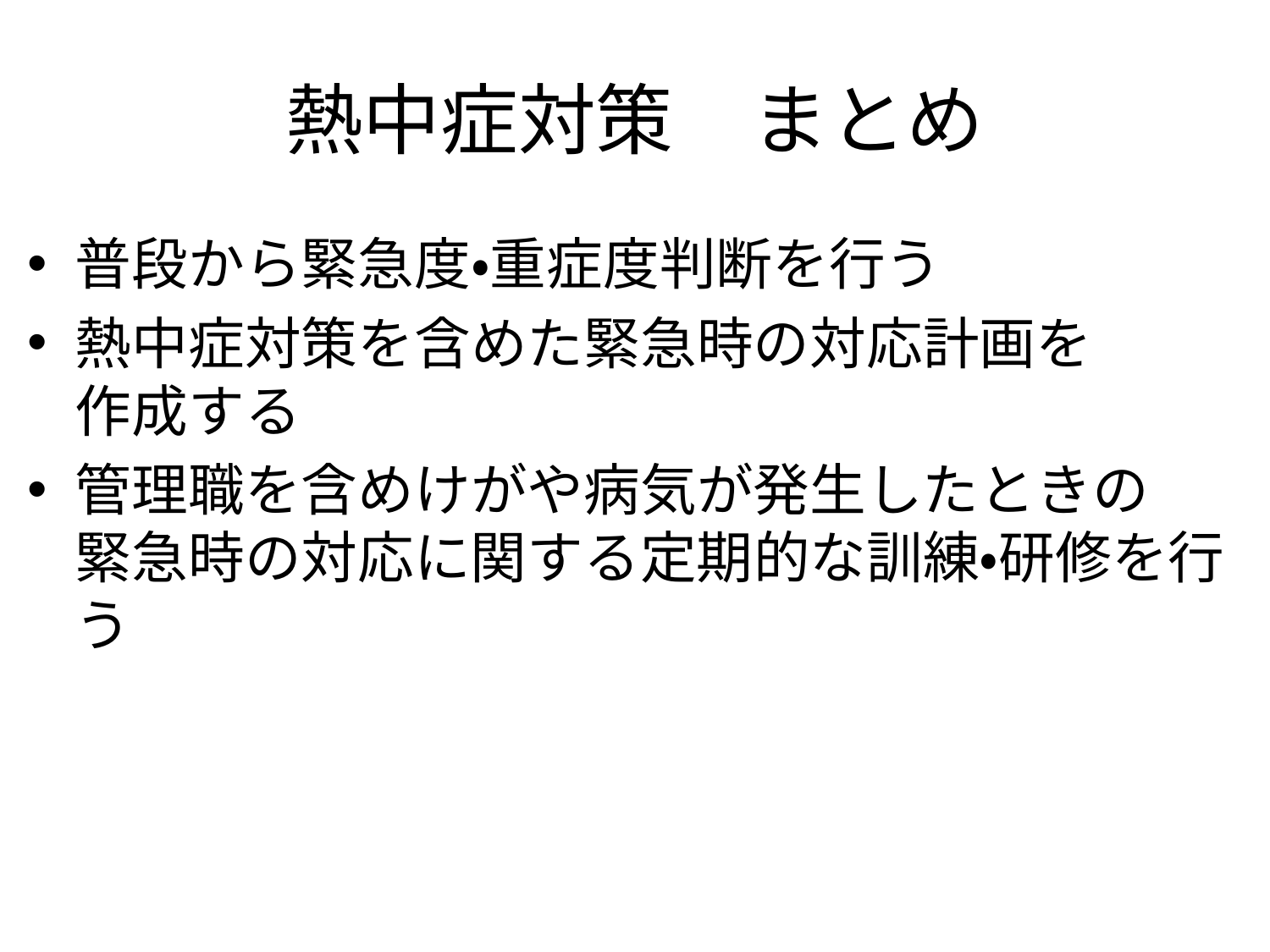

# 熱中症対策　まとめ
普段から緊急度・重症度判断を行う
熱中症対策を含めた緊急時の対応計画を
作成する
管理職を含めけがや病気が発生したときの
緊急時の対応に関する定期的な訓練・研修を行う